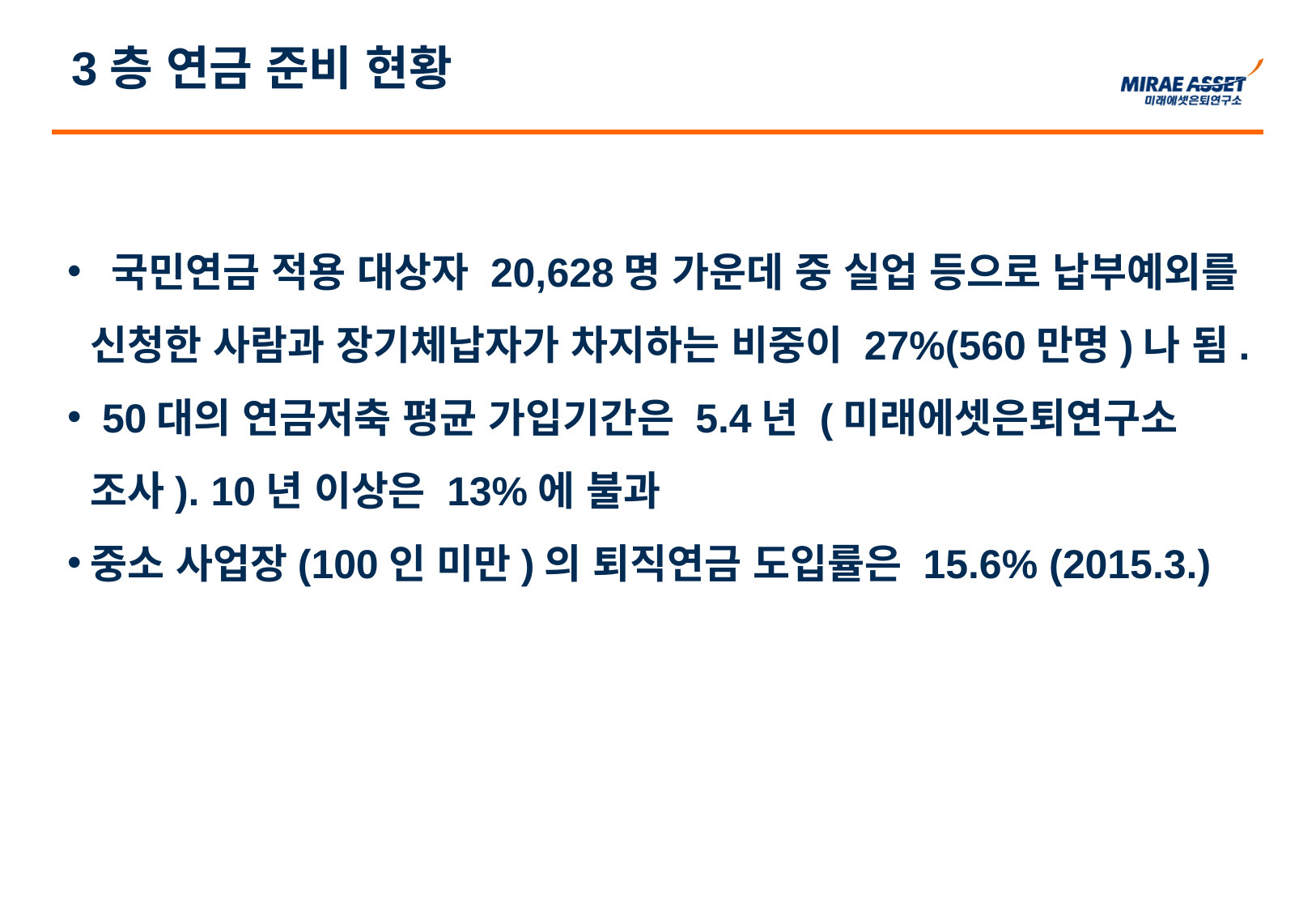

3층 연금 준비 현황
 국민연금 적용 대상자 20,628명 가운데 중 실업 등으로 납부예외를 신청한 사람과 장기체납자가 차지하는 비중이 27%(560만명)나 됨.
 50대의 연금저축 평균 가입기간은 5.4년 (미래에셋은퇴연구소 조사). 10년 이상은 13%에 불과
중소 사업장(100인 미만)의 퇴직연금 도입률은 15.6% (2015.3.)